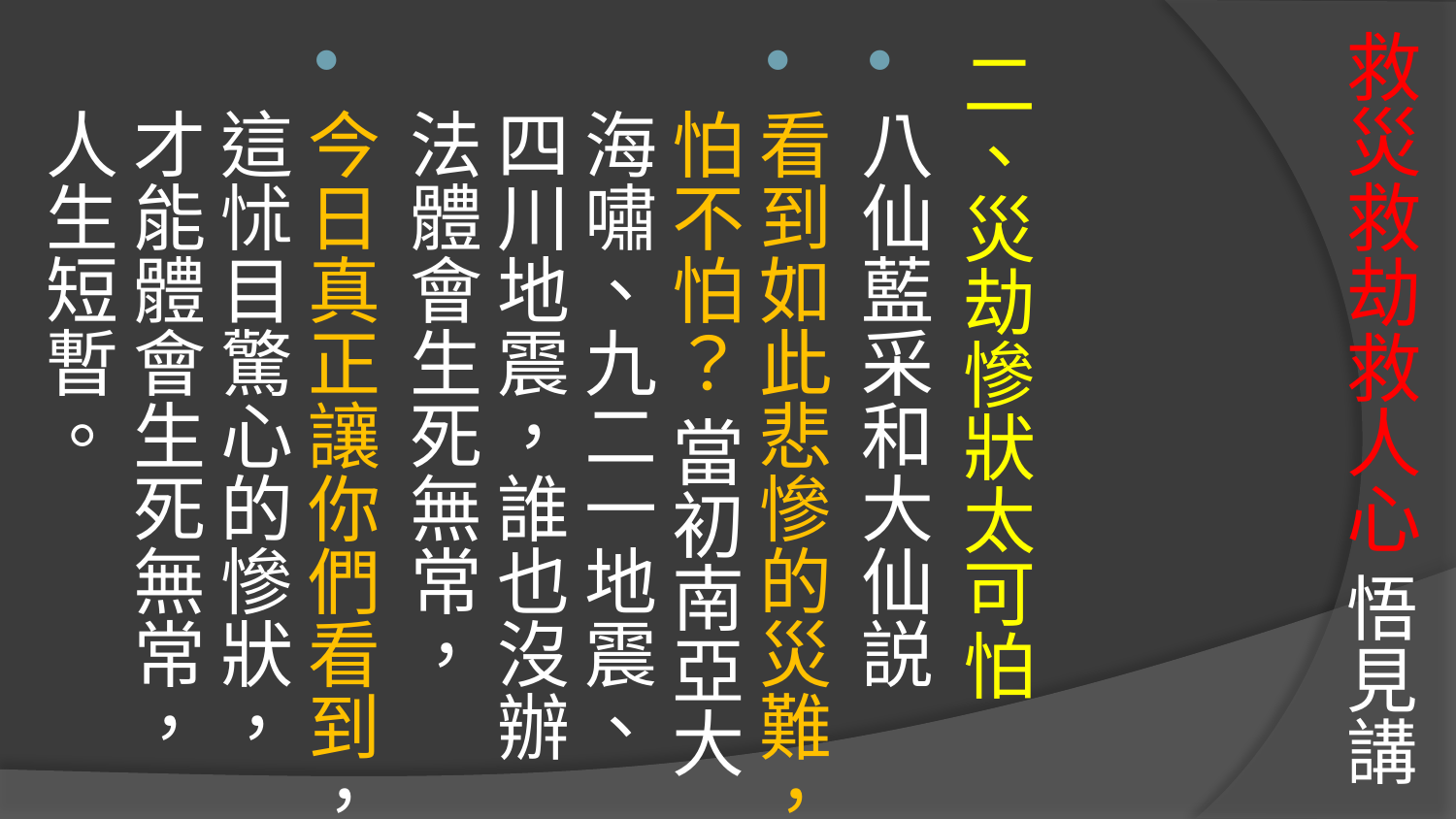

# 救災救劫救人心 悟見講
二、災劫慘狀太可怕
八仙藍采和大仙説
看到如此悲慘的災難，怕不怕？ 當初南亞大海嘯、九二一地震、四川地震，誰也沒辦法體會生死無常，
今日真正讓你們看到，這怵目驚心的慘狀，才能體會生死無常，人生短暫。